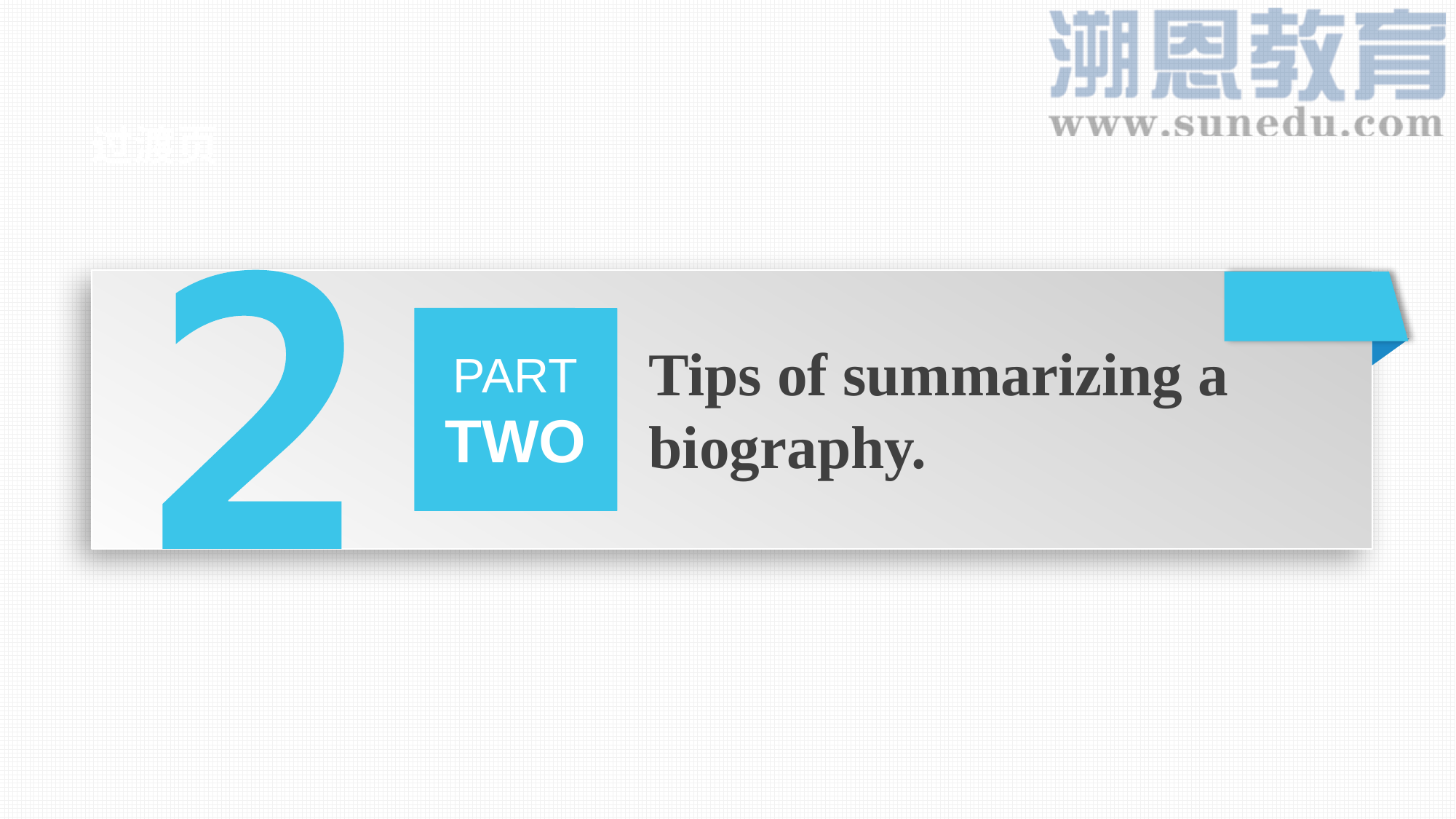

过渡页

PART
TWO
Tips of summarizing a biography.